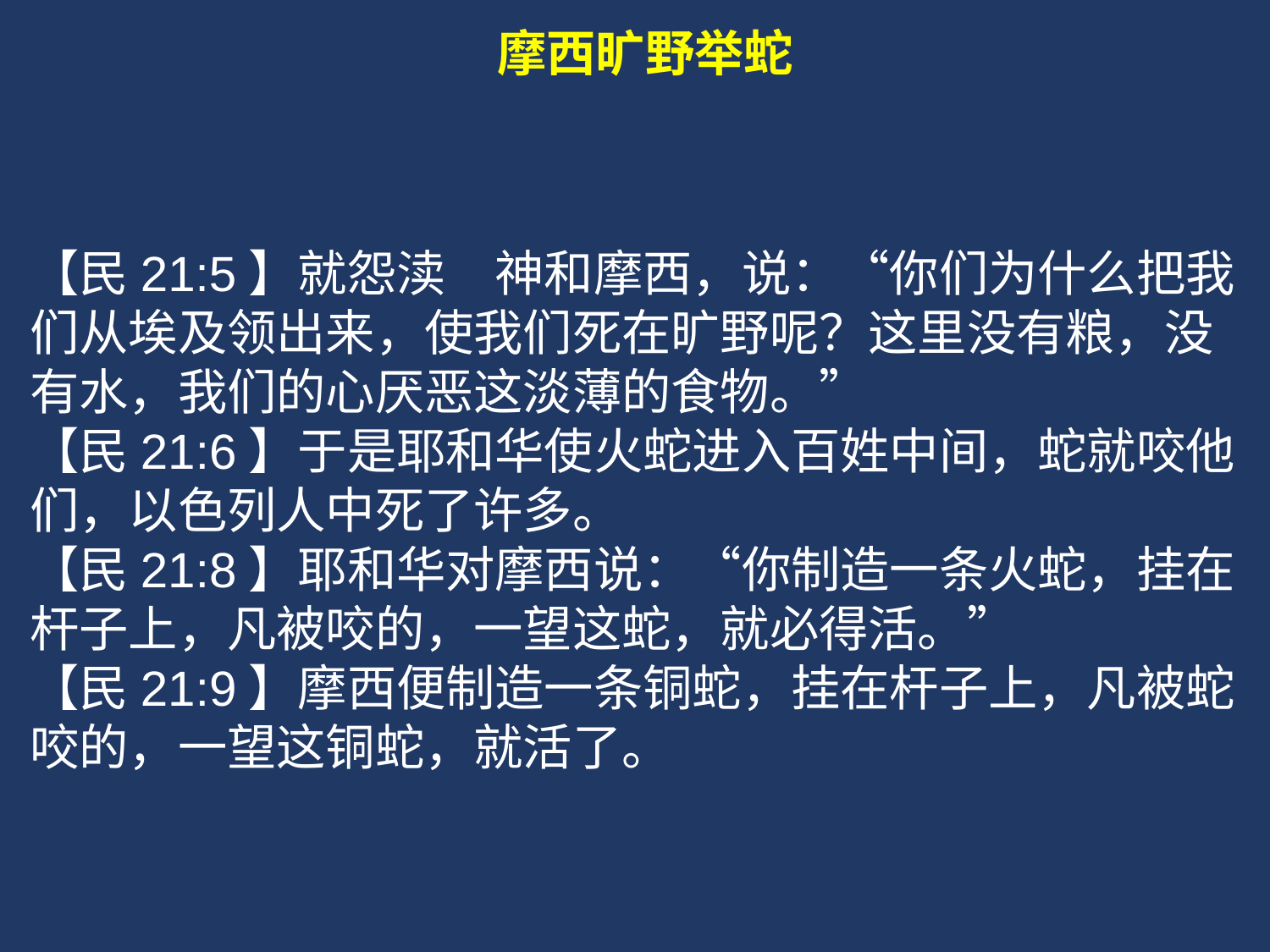

摩西旷野举蛇
【民21:5】就怨渎　神和摩西，说：“你们为什么把我们从埃及领出来，使我们死在旷野呢？这里没有粮，没
有水，我们的心厌恶这淡薄的食物。”
【民21:6】于是耶和华使火蛇进入百姓中间，蛇就咬他们，以色列人中死了许多。
【民21:8】耶和华对摩西说：“你制造一条火蛇，挂在杆子上，凡被咬的，一望这蛇，就必得活。”
【民21:9】摩西便制造一条铜蛇，挂在杆子上，凡被蛇咬的，一望这铜蛇，就活了。